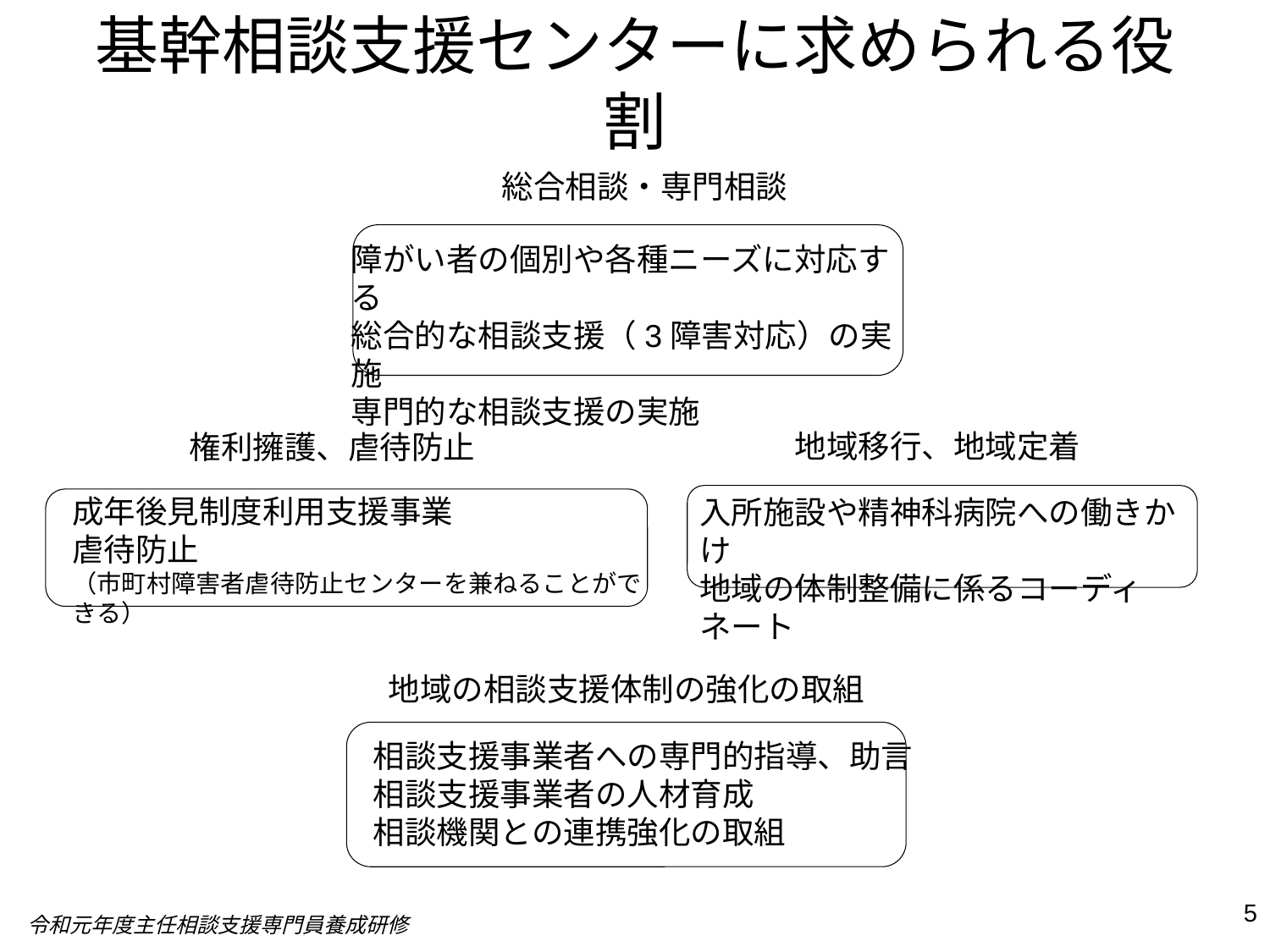

# 基幹相談支援センターに求められる役割
総合相談・専門相談

障がい者の個別や各種ニーズに対応する
総合的な相談支援（3障害対応）の実施
専門的な相談支援の実施
地域移行、地域定着
権利擁護、虐待防止

成年後見制度利用支援事業
虐待防止
（市町村障害者虐待防止センターを兼ねることができる）
入所施設や精神科病院への働きかけ
地域の体制整備に係るコーディネート

地域の相談支援体制の強化の取組

相談支援事業者への専門的指導、助言
相談支援事業者の人材育成
相談機関との連携強化の取組
5
令和元年度主任相談支援専門員養成研修